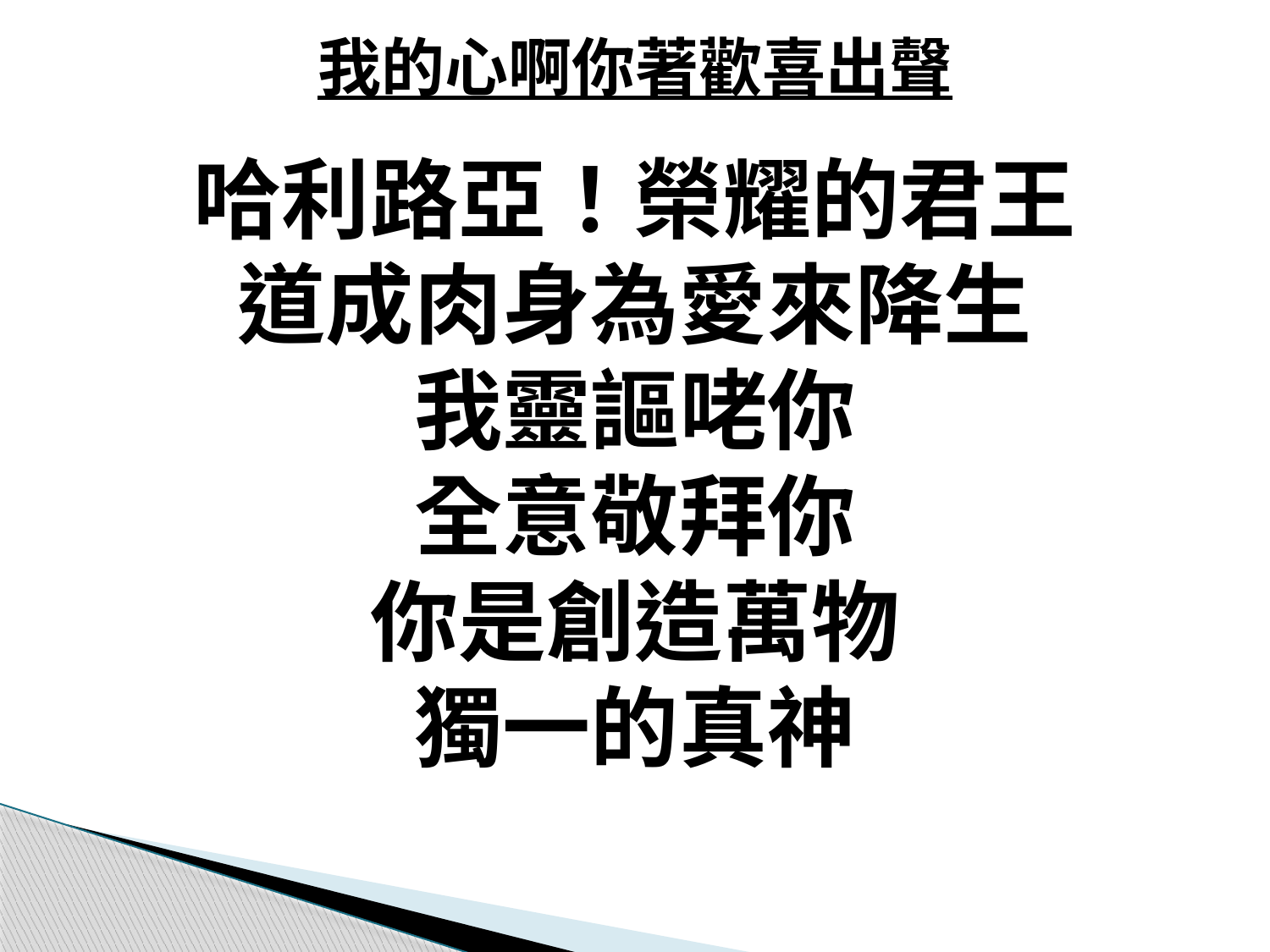

我的心啊你著歡喜出聲
# 哈利路亞！榮耀的君王 道成肉身為愛來降生 我靈謳咾你 全意敬拜你 你是創造萬物 獨一的真神